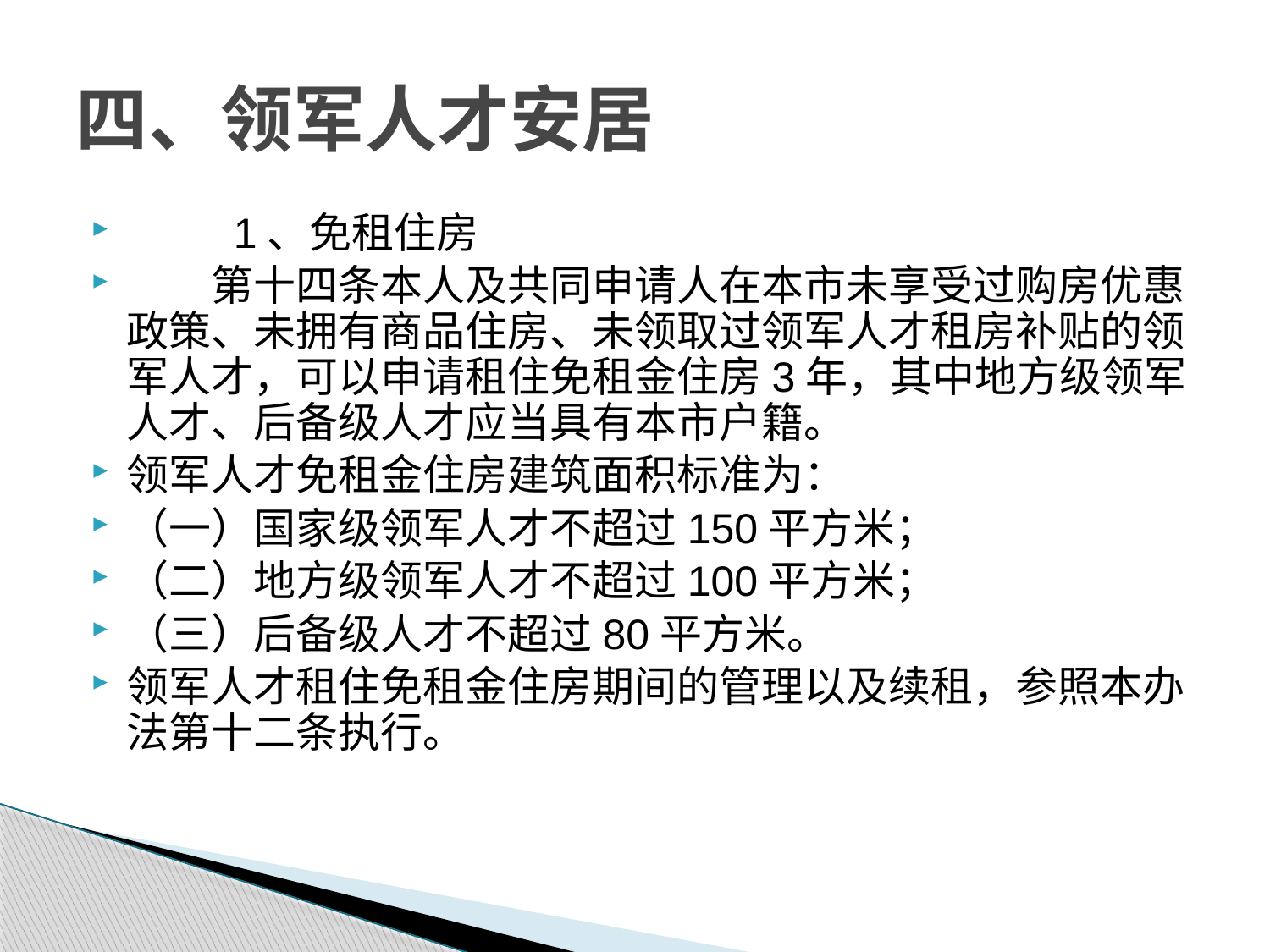

# 四、领军人才安居
         1、免租住房
　　第十四条本人及共同申请人在本市未享受过购房优惠政策、未拥有商品住房、未领取过领军人才租房补贴的领军人才，可以申请租住免租金住房3年，其中地方级领军人才、后备级人才应当具有本市户籍。
领军人才免租金住房建筑面积标准为：
（一）国家级领军人才不超过150平方米；
（二）地方级领军人才不超过100平方米；
（三）后备级人才不超过80平方米。
领军人才租住免租金住房期间的管理以及续租，参照本办法第十二条执行。